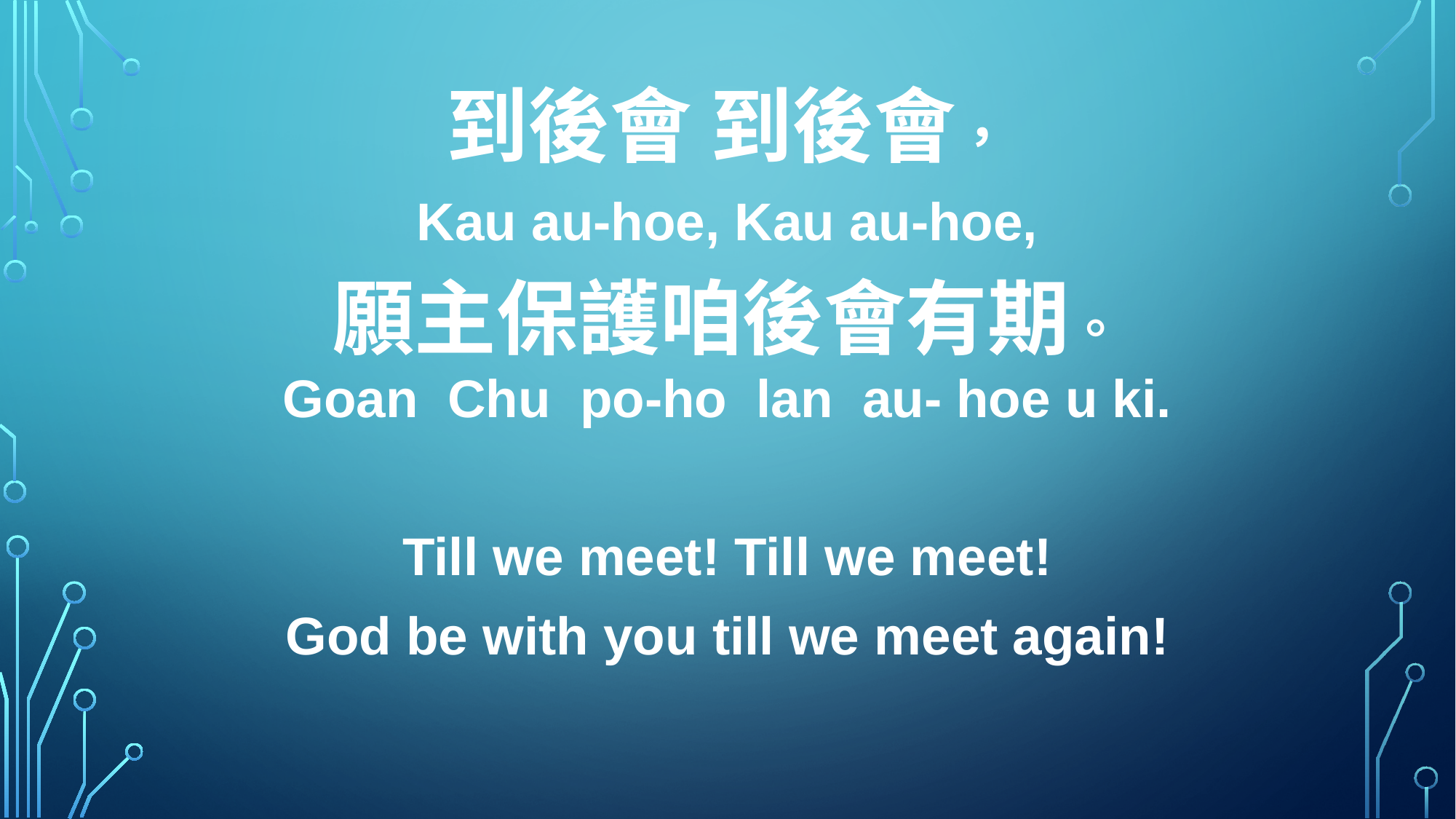

到後會 到後會，
Kau au-hoe, Kau au-hoe,
願主保護咱後會有期。
Goan  Chu  po-ho  lan  au- hoe u ki.

Till we meet! Till we meet!
God be with you till we meet again!